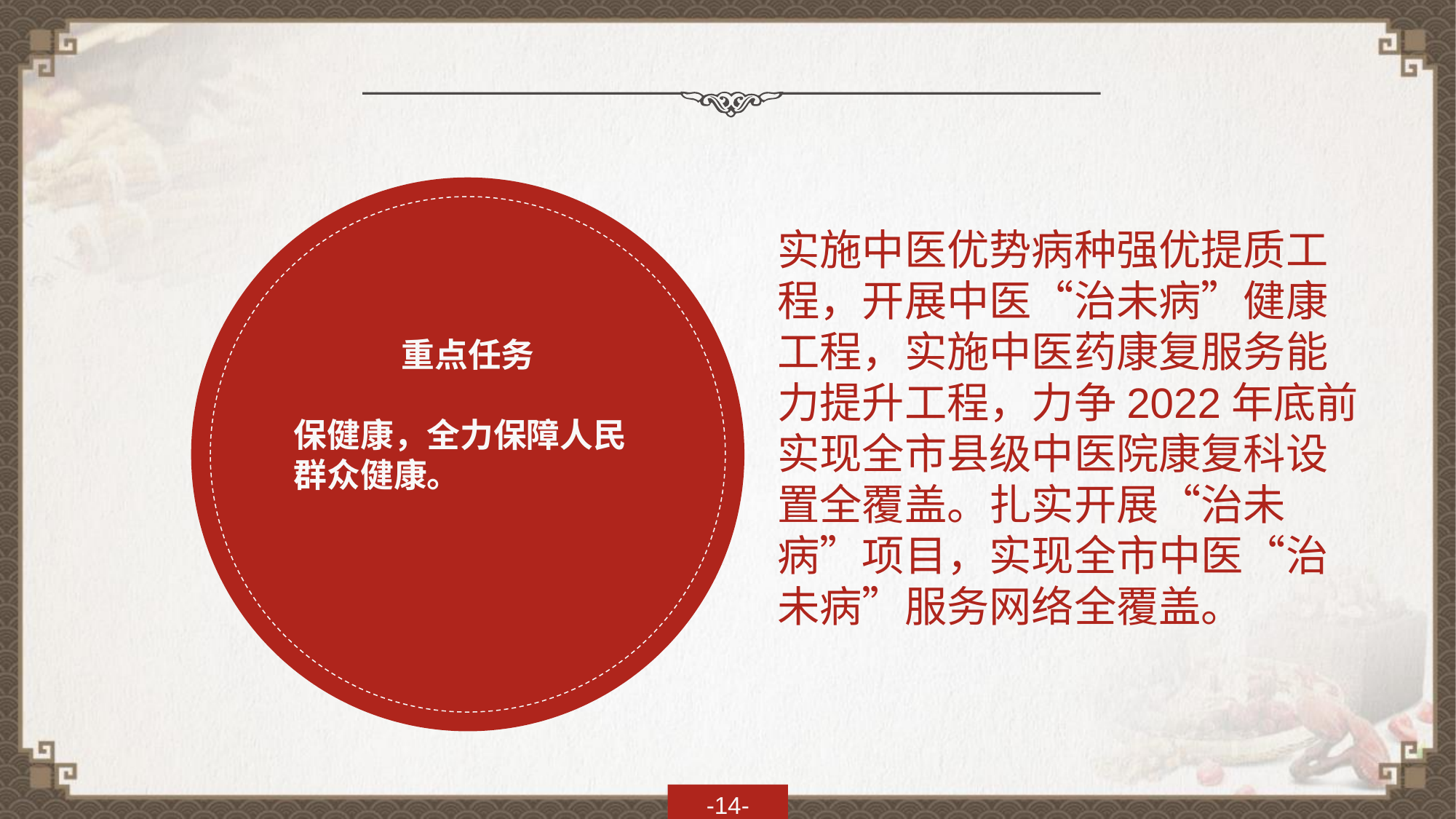

实施中医优势病种强优提质工程，开展中医“治未病”健康工程，实施中医药康复服务能力提升工程，力争2022年底前实现全市县级中医院康复科设置全覆盖。扎实开展“治未病”项目，实现全市中医“治未病”服务网络全覆盖。
重点任务
保健康，全力保障人民群众健康。